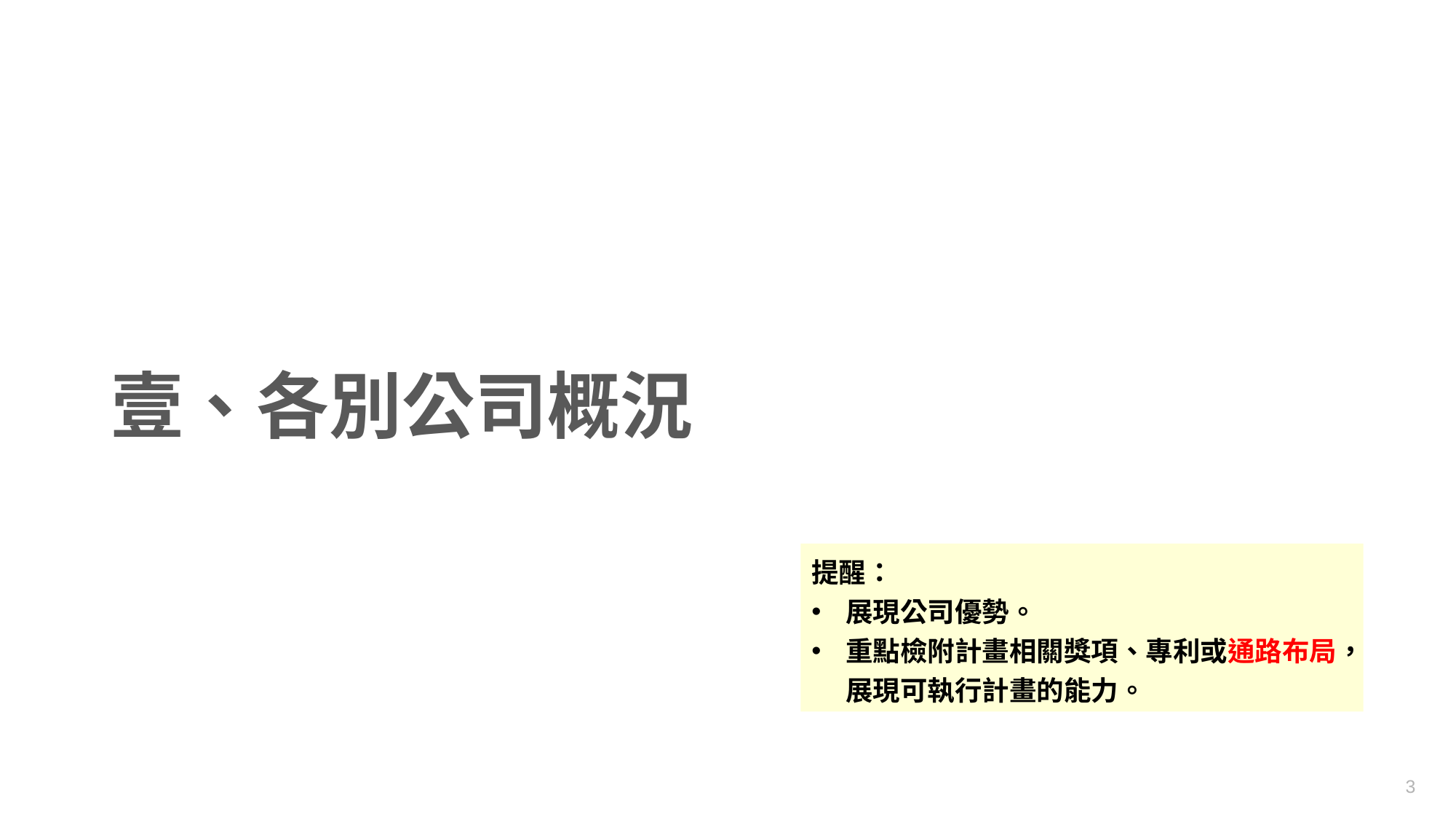

# 壹、各別公司概況
提醒：
展現公司優勢。
重點檢附計畫相關獎項、專利或通路布局，展現可執行計畫的能力。
3